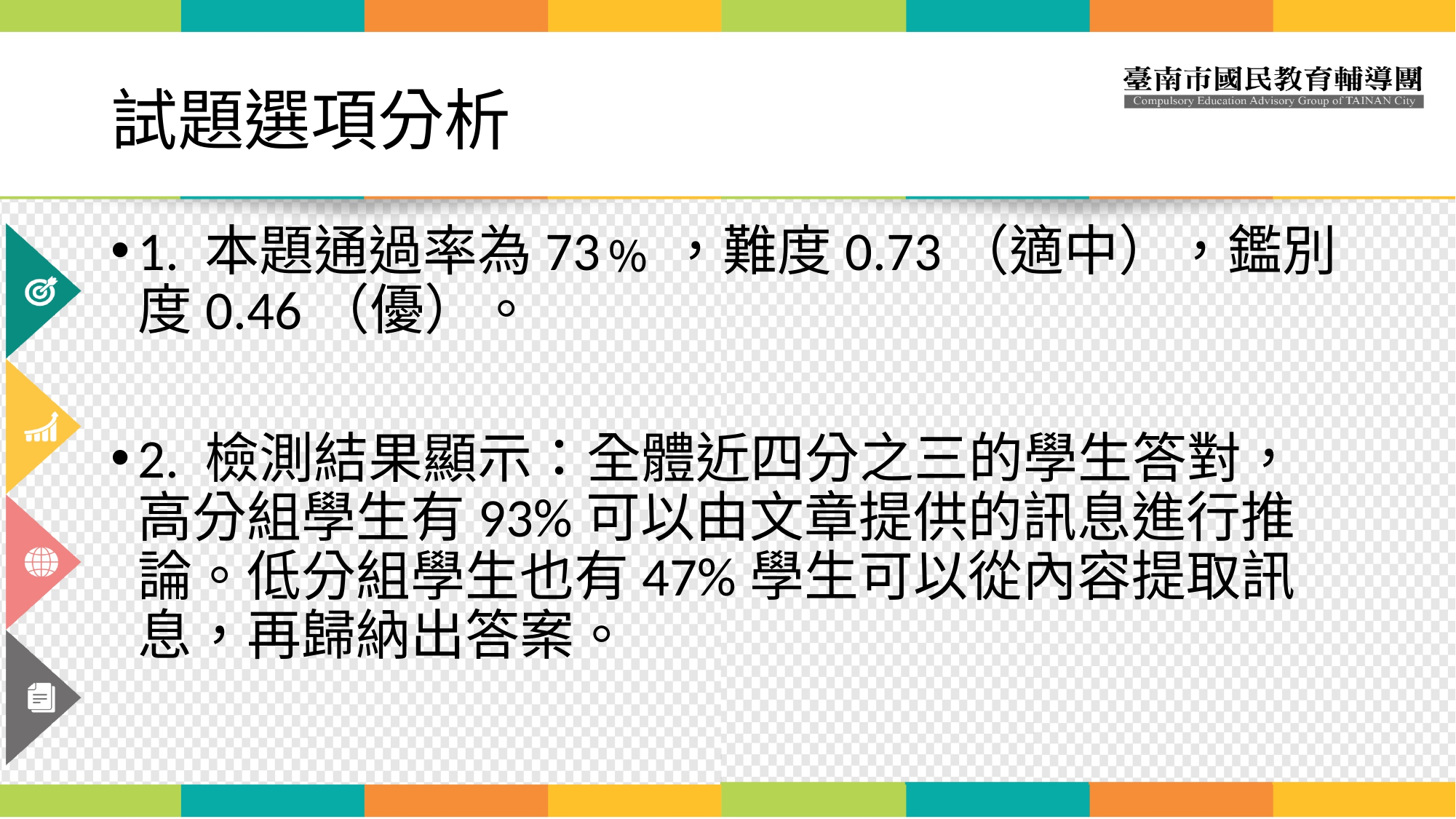

試題選項分析
1. 本題通過率為73﹪，難度0.73（適中），鑑別度0.46（優）。

2. 檢測結果顯示：全體近四分之三的學生答對，高分組學生有93%可以由文章提供的訊息進行推論。低分組學生也有47%學生可以從內容提取訊息，再歸納出答案。